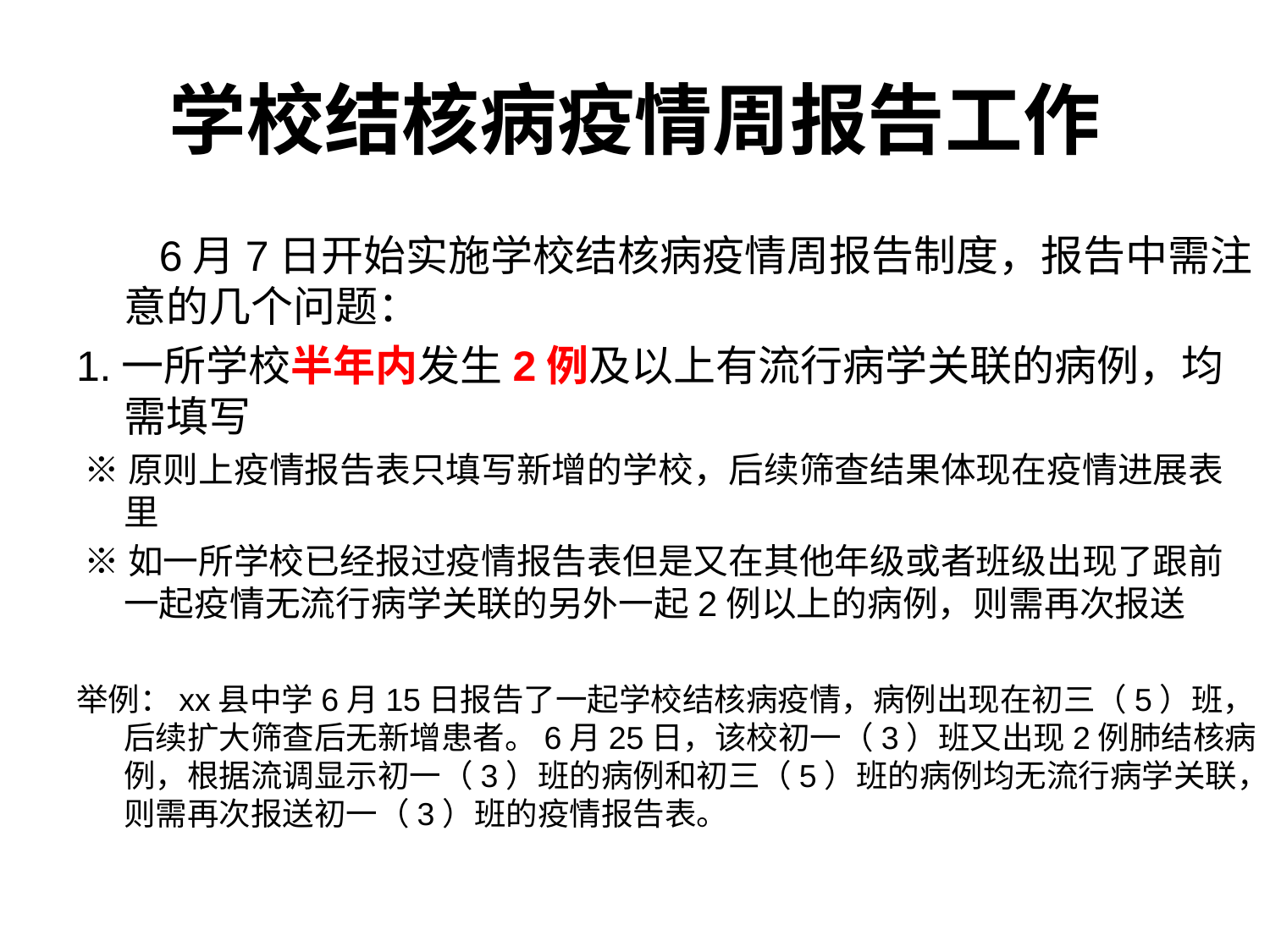

# 学校结核病疫情周报告工作
       6月7日开始实施学校结核病疫情周报告制度，报告中需注意的几个问题：
1.一所学校半年内发生2例及以上有流行病学关联的病例，均需填写
 ※原则上疫情报告表只填写新增的学校，后续筛查结果体现在疫情进展表里
 ※如一所学校已经报过疫情报告表但是又在其他年级或者班级出现了跟前一起疫情无流行病学关联的另外一起2例以上的病例，则需再次报送

举例：xx县中学6月15日报告了一起学校结核病疫情，病例出现在初三（5）班，后续扩大筛查后无新增患者。6月25日，该校初一（3）班又出现2例肺结核病例，根据流调显示初一（3）班的病例和初三（5）班的病例均无流行病学关联，则需再次报送初一（3）班的疫情报告表。